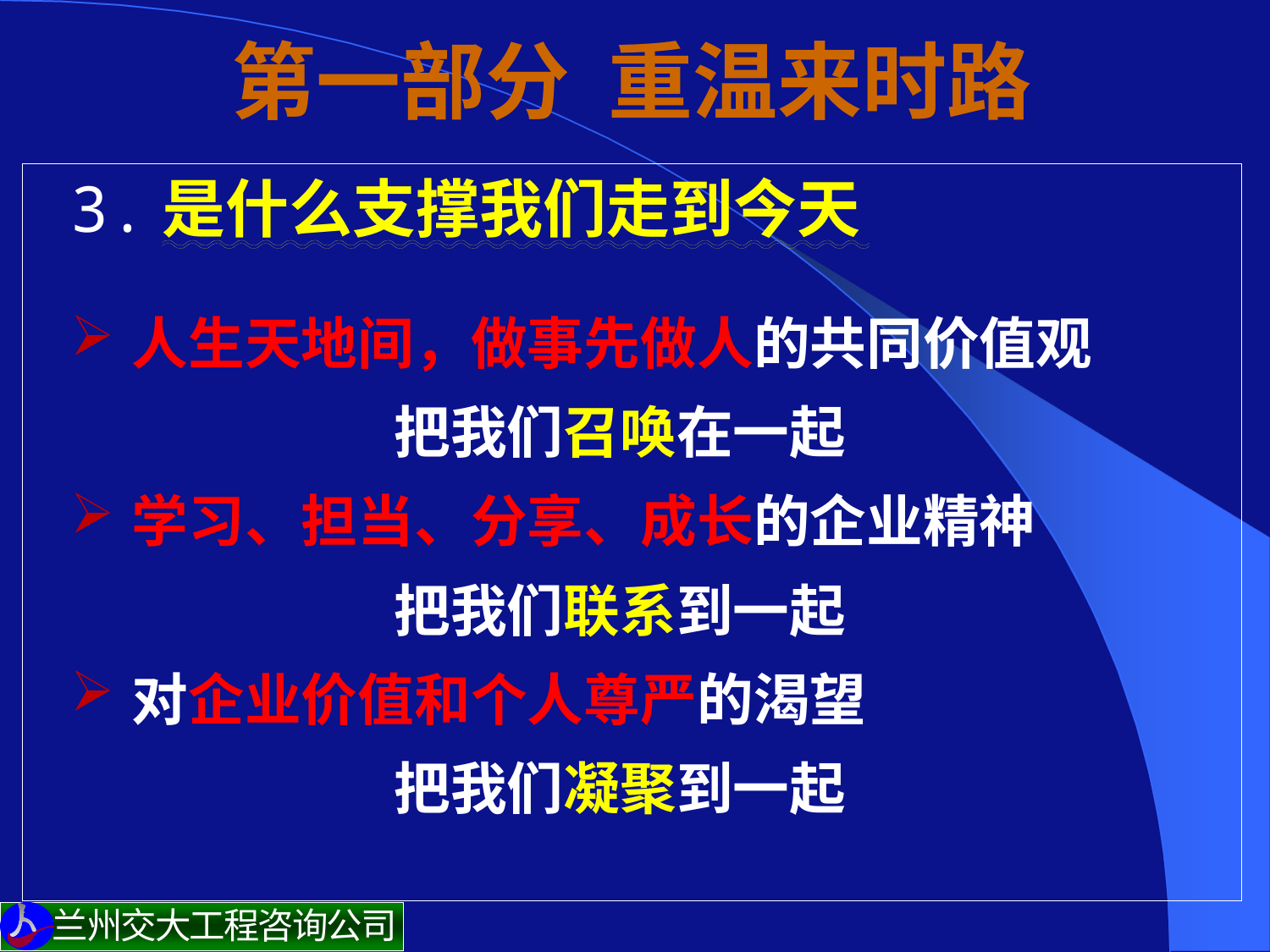

# 第一部分  重温来时路
 3.是什么支撑我们走到今天

人生天地间，做事先做人的共同价值观
                        把我们召唤在一起
学习、担当、分享、成长的企业精神
                        把我们联系到一起
对企业价值和个人尊严的渴望
                        把我们凝聚到一起